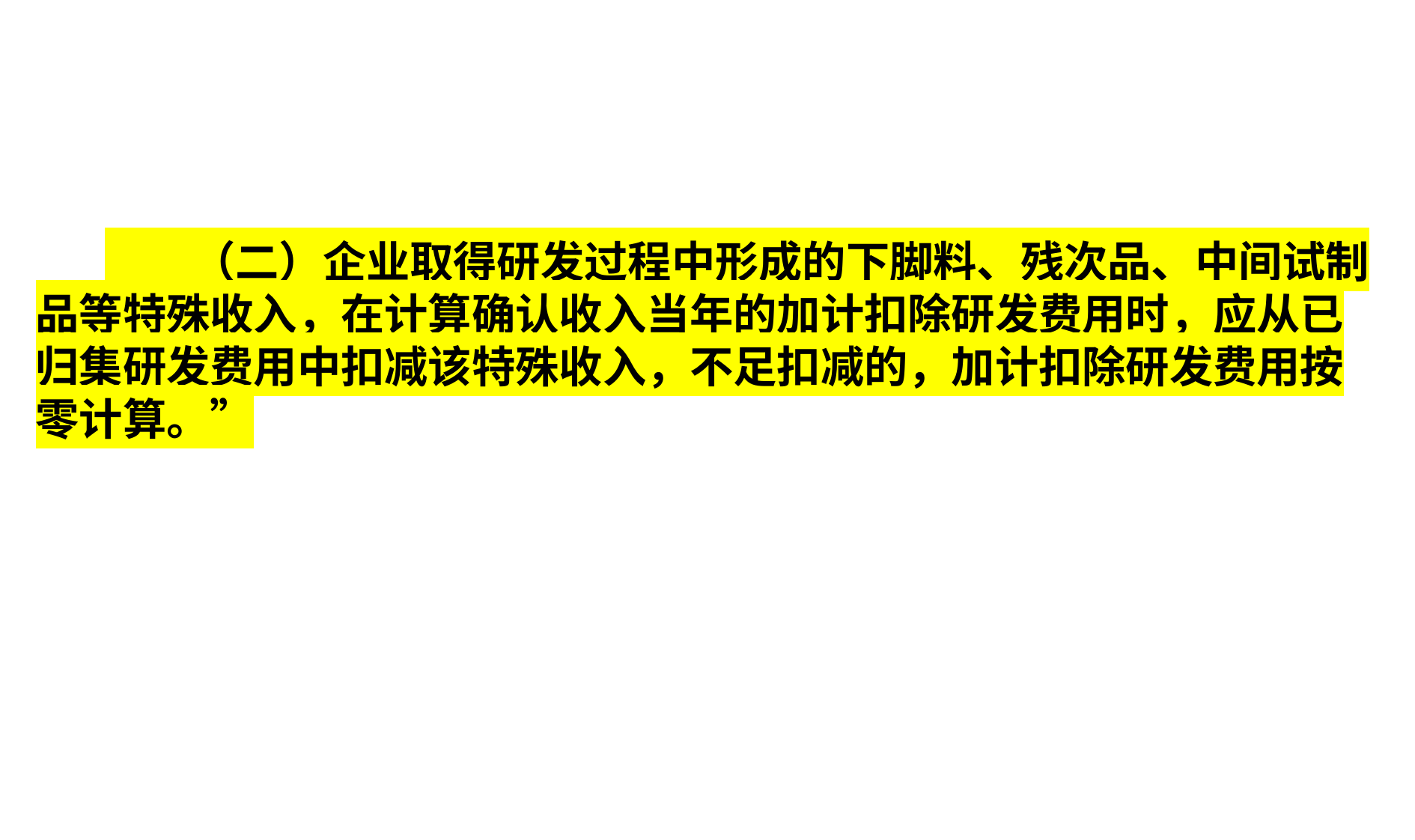

（二）企业取得研发过程中形成的下脚料、残次品、中间试制品等特殊收入，在计算确认收入当年的加计扣除研发费用时，应从已归集研发费用中扣减该特殊收入，不足扣减的，加计扣除研发费用按零计算。”